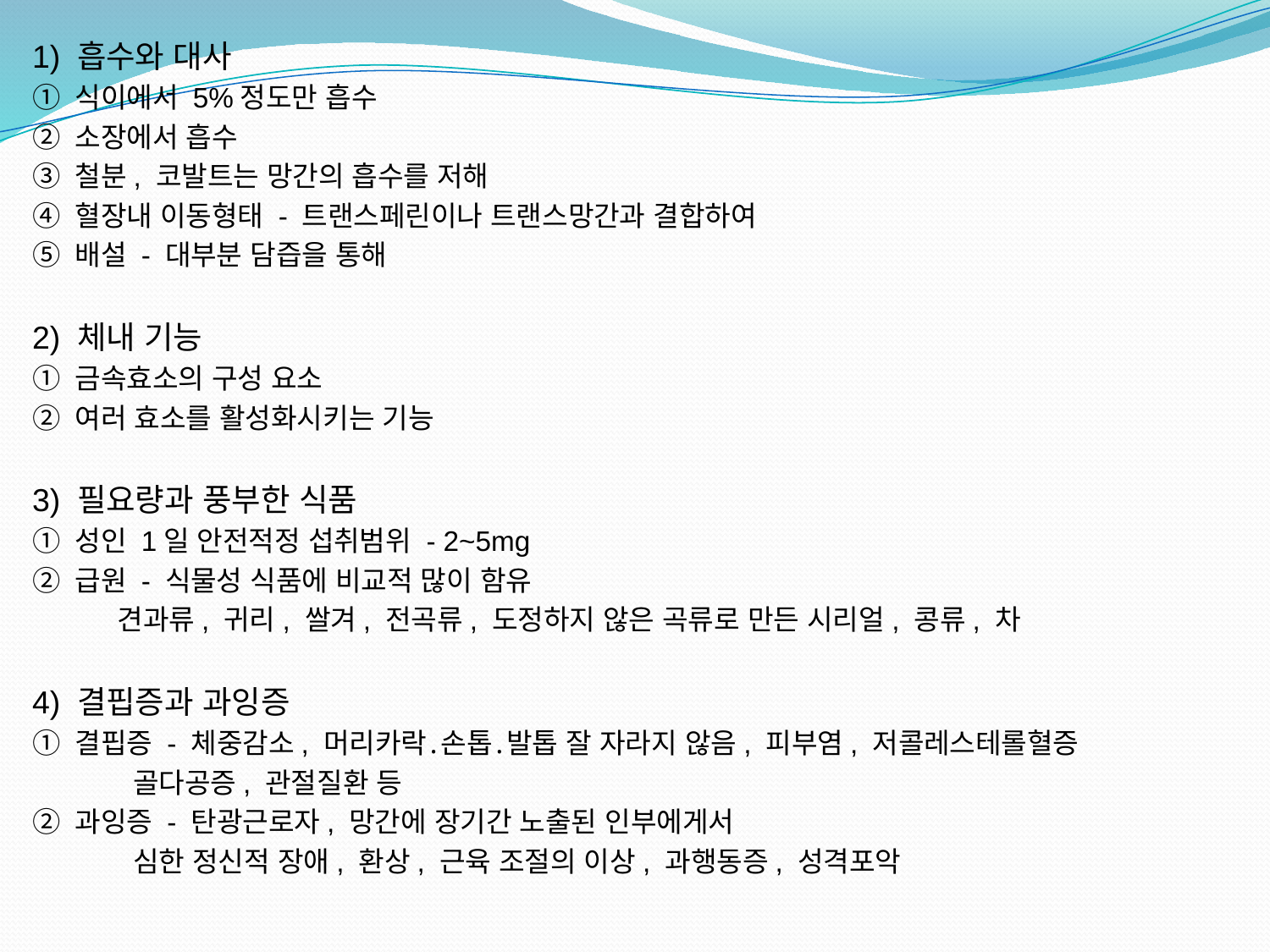

1) 흡수와 대사
① 식이에서 5%정도만 흡수
② 소장에서 흡수
③ 철분, 코발트는 망간의 흡수를 저해
④ 혈장내 이동형태 - 트랜스페린이나 트랜스망간과 결합하여
⑤ 배설 - 대부분 담즙을 통해

2) 체내 기능
① 금속효소의 구성 요소
② 여러 효소를 활성화시키는 기능

3) 필요량과 풍부한 식품
① 성인 1일 안전적정 섭취범위 - 2~5mg
② 급원 - 식물성 식품에 비교적 많이 함유
          견과류, 귀리, 쌀겨, 전곡류, 도정하지 않은 곡류로 만든 시리얼, 콩류, 차

4) 결핍증과 과잉증
① 결핍증 - 체중감소, 머리카락․손톱․발톱 잘 자라지 않음, 피부염, 저콜레스테롤혈증
            골다공증, 관절질환 등
② 과잉증 - 탄광근로자, 망간에 장기간 노출된 인부에게서
            심한 정신적 장애, 환상, 근육 조절의 이상, 과행동증, 성격포악